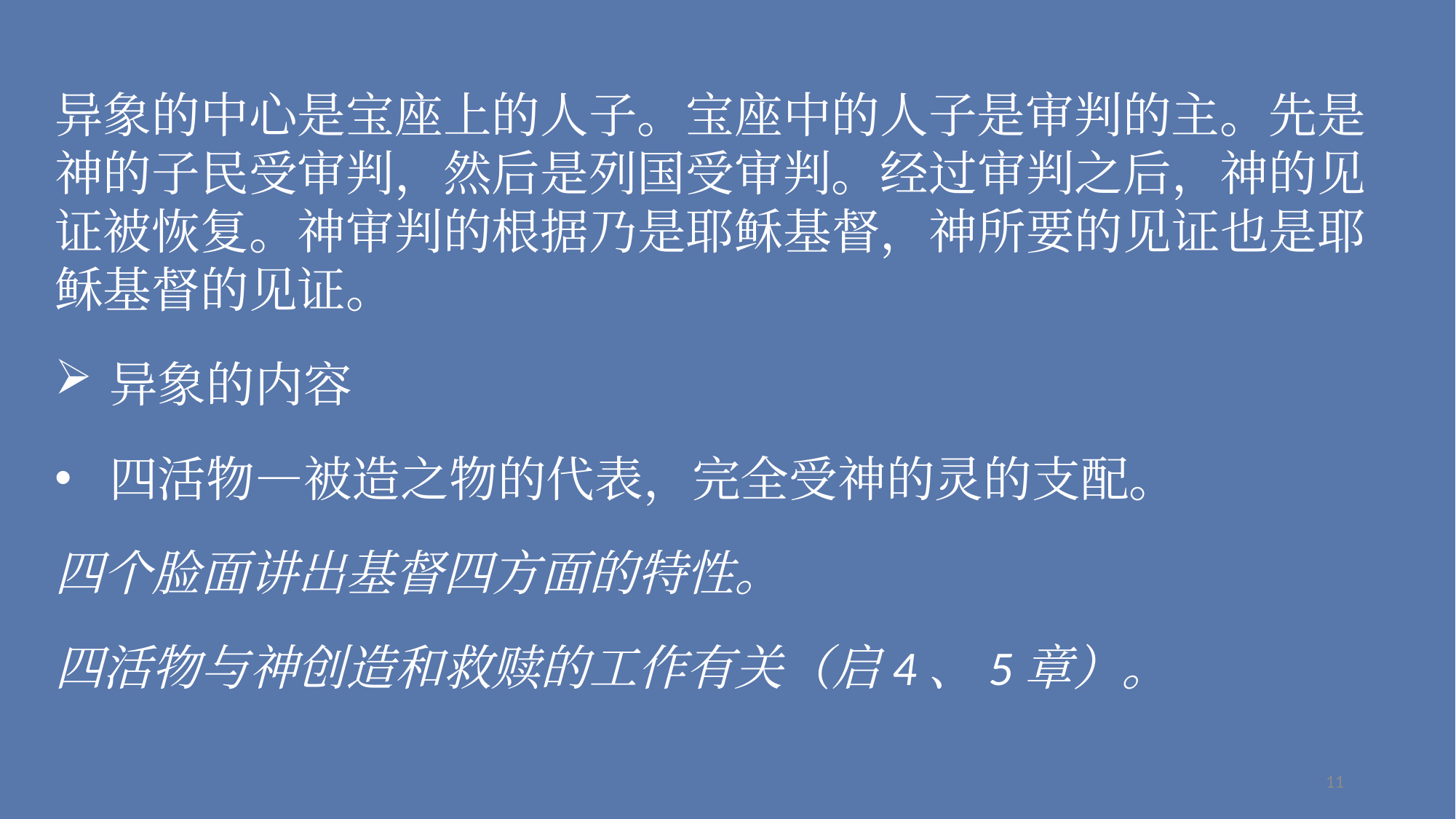

异象的中心是宝座上的人子。宝座中的人子是审判的主。先是神的子民受审判，然后是列国受审判。经过审判之后，神的见证被恢复。神审判的根据乃是耶稣基督，神所要的见证也是耶稣基督的见证。
异象的内容
四活物—被造之物的代表，完全受神的灵的支配。
四个脸面讲出基督四方面的特性。
四活物与神创造和救赎的工作有关（启4、5章）。
11